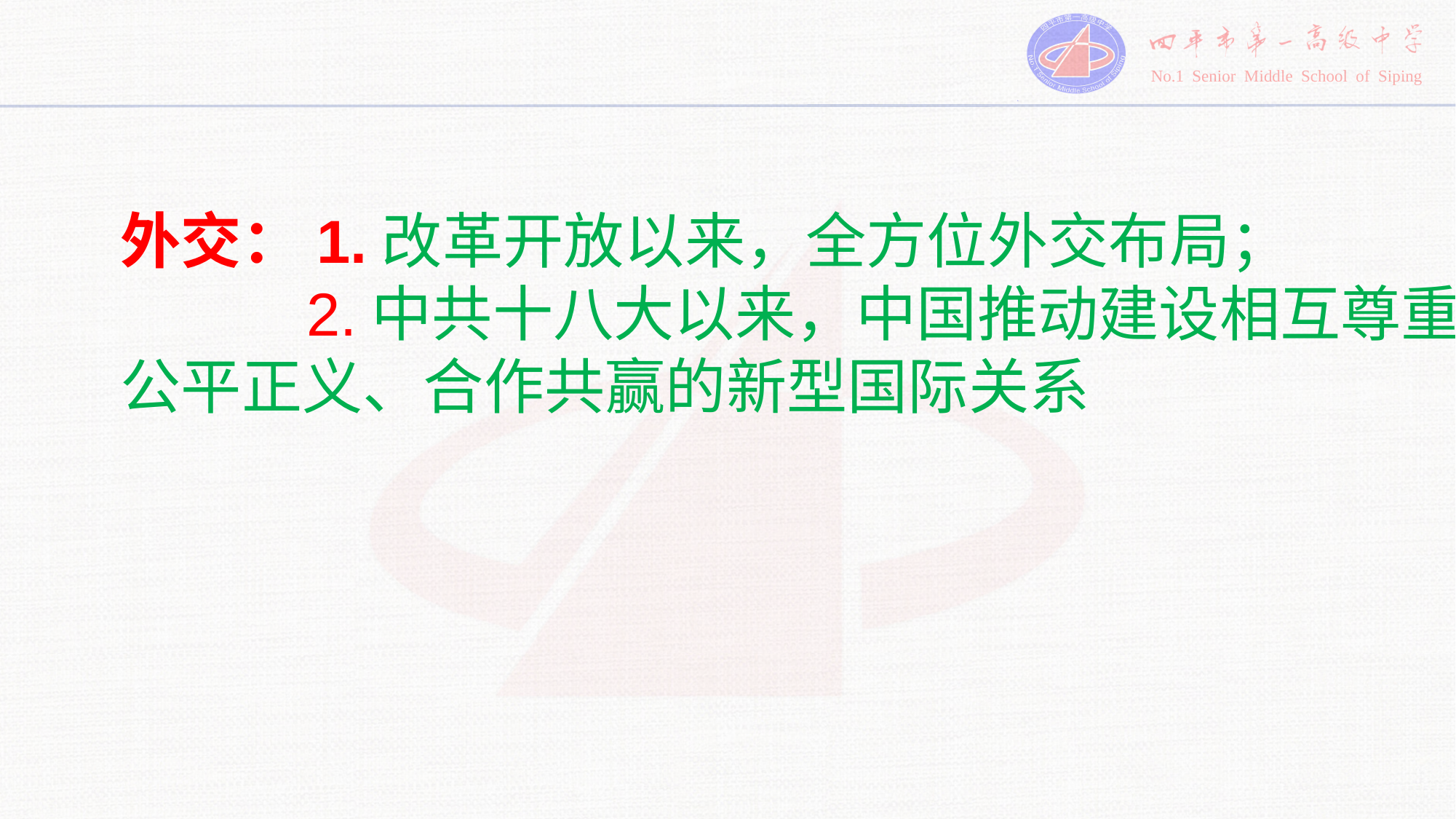

外交：1.改革开放以来，全方位外交布局；
           2.中共十八大以来，中国推动建设相互尊重、
公平正义、合作共赢的新型国际关系